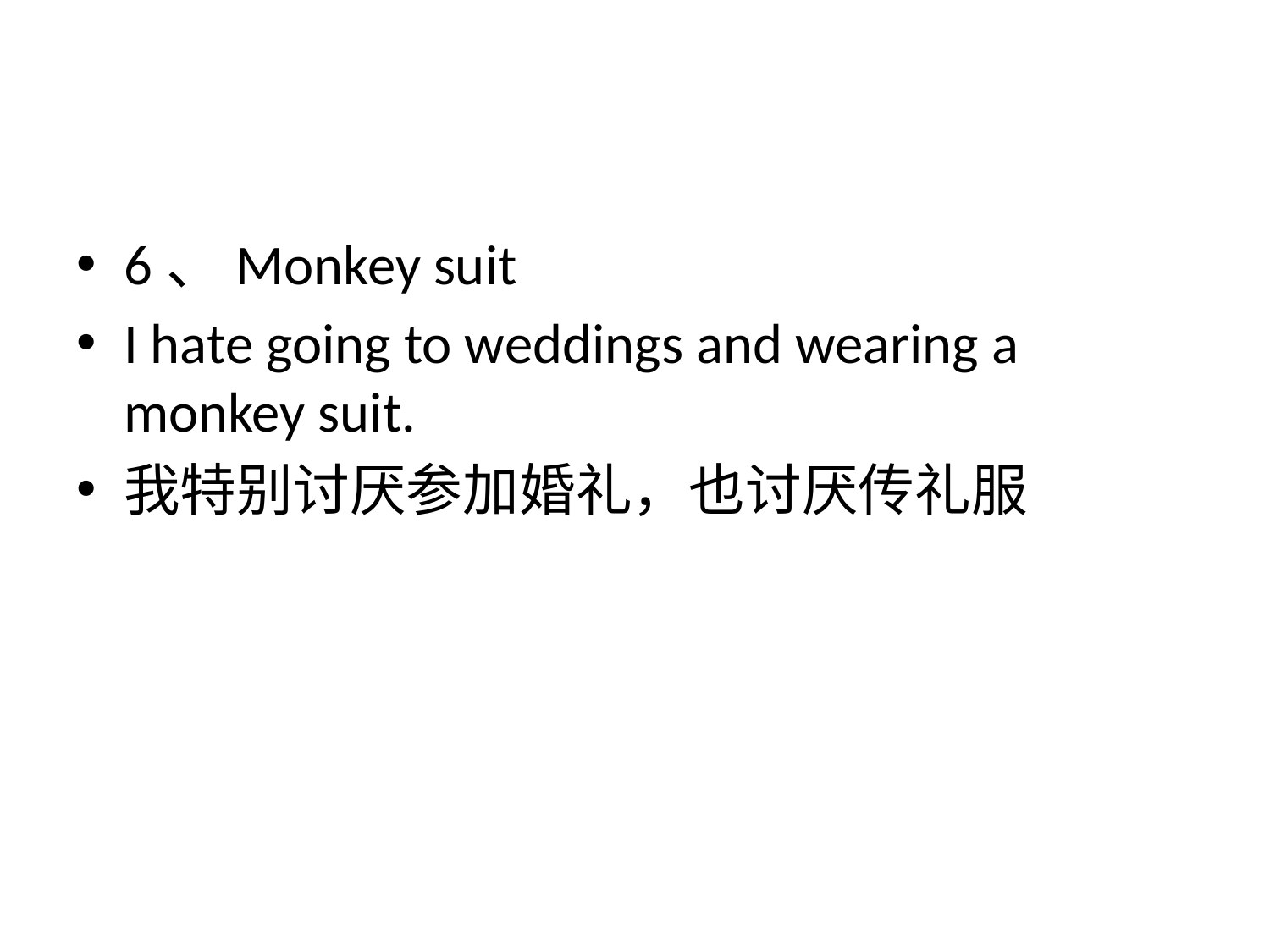

6、Monkey suit
I hate going to weddings and wearing a monkey suit.
我特别讨厌参加婚礼，也讨厌传礼服